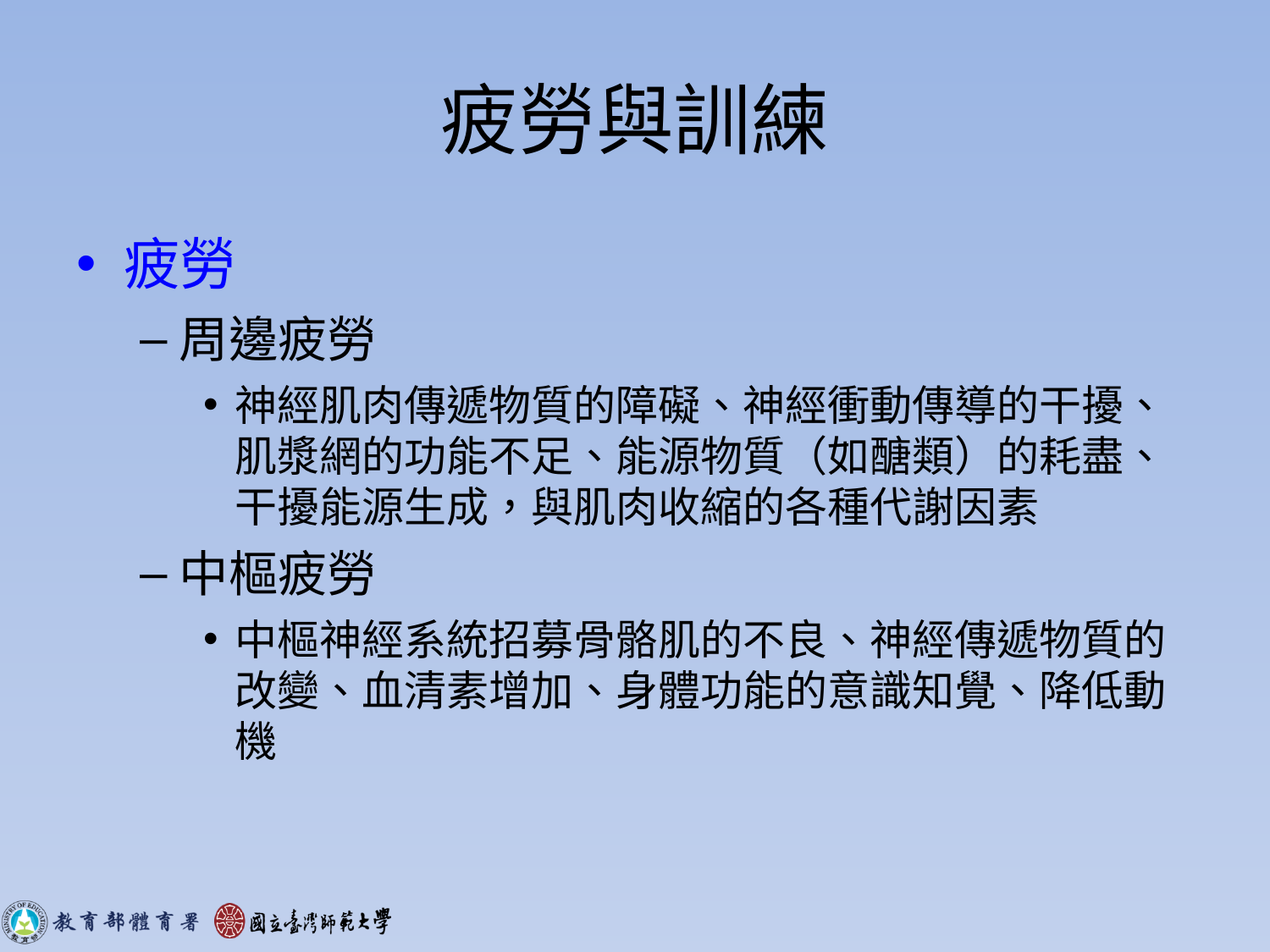

# 疲勞與訓練
疲勞
周邊疲勞
神經肌肉傳遞物質的障礙、神經衝動傳導的干擾、肌漿網的功能不足、能源物質（如醣類）的耗盡、干擾能源生成，與肌肉收縮的各種代謝因素
中樞疲勞
中樞神經系統招募骨骼肌的不良、神經傳遞物質的改變、血清素增加、身體功能的意識知覺、降低動機